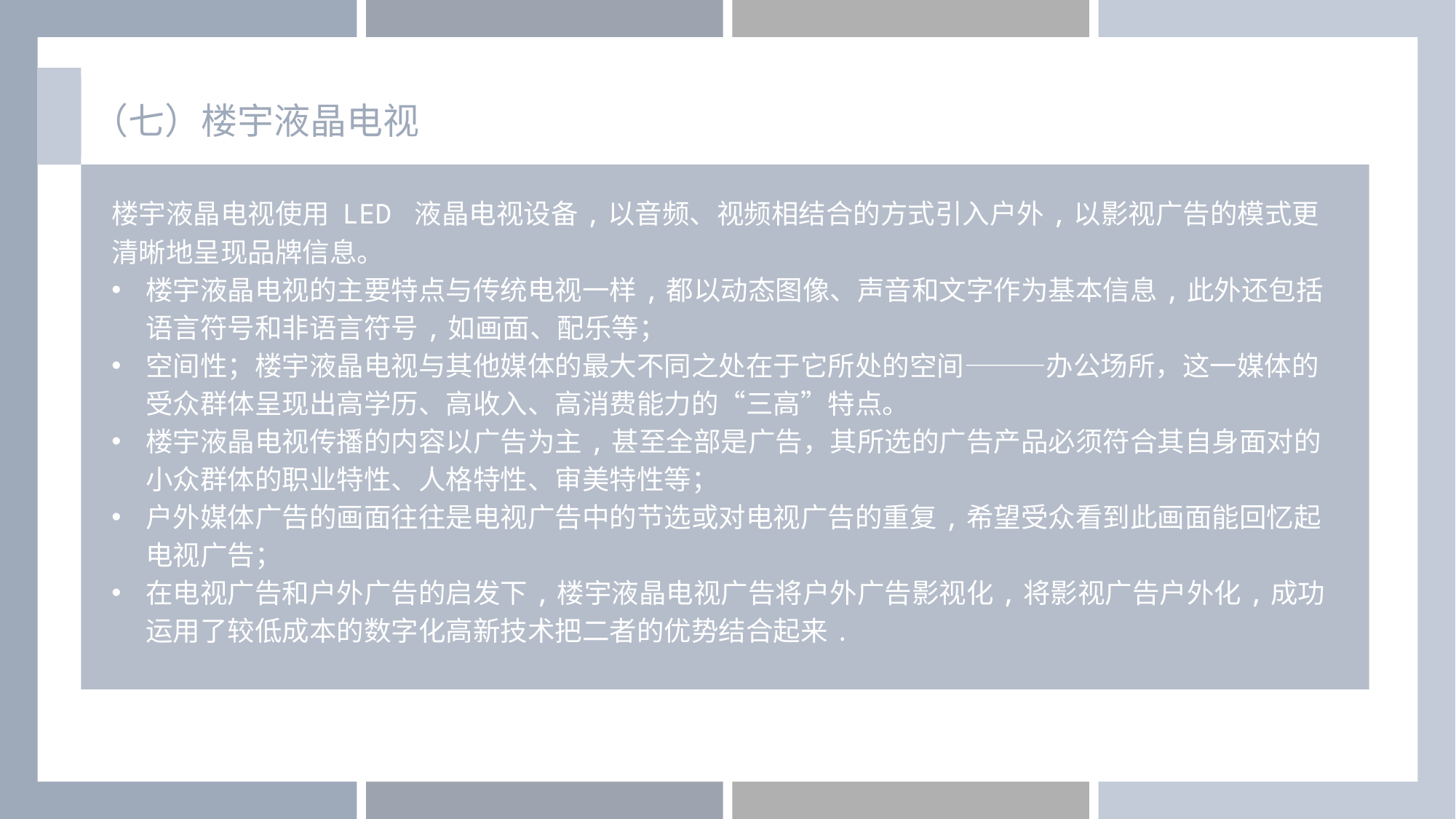

（七）楼宇液晶电视

楼宇液晶电视使用 LED 液晶电视设备,以音频、视频相结合的方式引入户外,以影视广告的模式更清晰地呈现品牌信息。
楼宇液晶电视的主要特点与传统电视一样,都以动态图像、声音和文字作为基本信息,此外还包括语言符号和非语言符号,如画面、配乐等；
空间性；楼宇液晶电视与其他媒体的最大不同之处在于它所处的空间———办公场所，这一媒体的受众群体呈现出高学历、高收入、高消费能力的“三高”特点。
楼宇液晶电视传播的内容以广告为主,甚至全部是广告，其所选的广告产品必须符合其自身面对的小众群体的职业特性、人格特性、审美特性等；
户外媒体广告的画面往往是电视广告中的节选或对电视广告的重复,希望受众看到此画面能回忆起电视广告；
在电视广告和户外广告的启发下,楼宇液晶电视广告将户外广告影视化,将影视广告户外化,成功运用了较低成本的数字化高新技术把二者的优势结合起来.